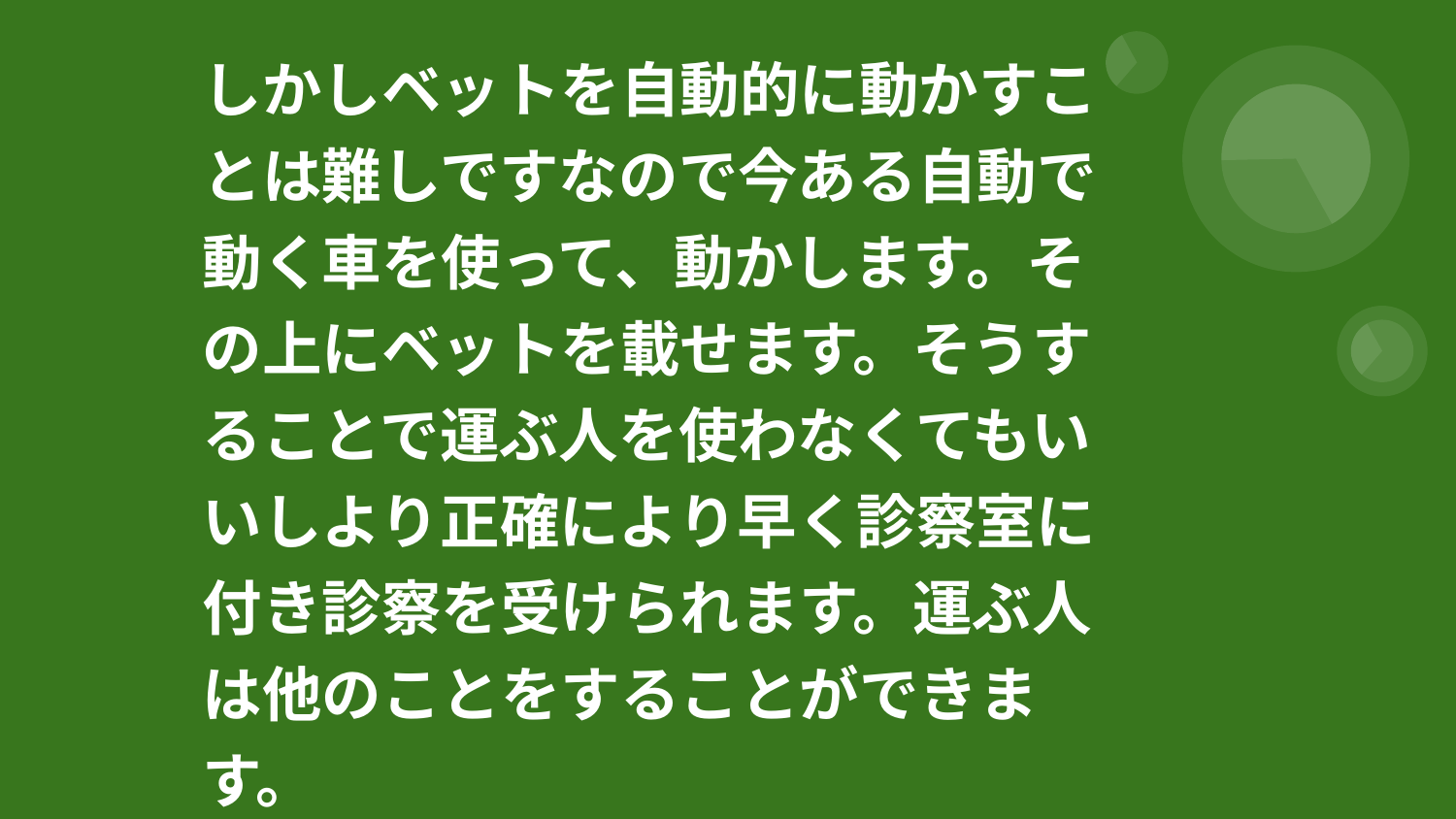

# しかしベットを自動的に動かすことは難しですなので今ある自動で動く車を使って、動かします。その上にベットを載せます。そうすることで運ぶ人を使わなくてもいいしより正確により早く診察室に付き診察を受けられます。運ぶ人は他のことをすることができます。